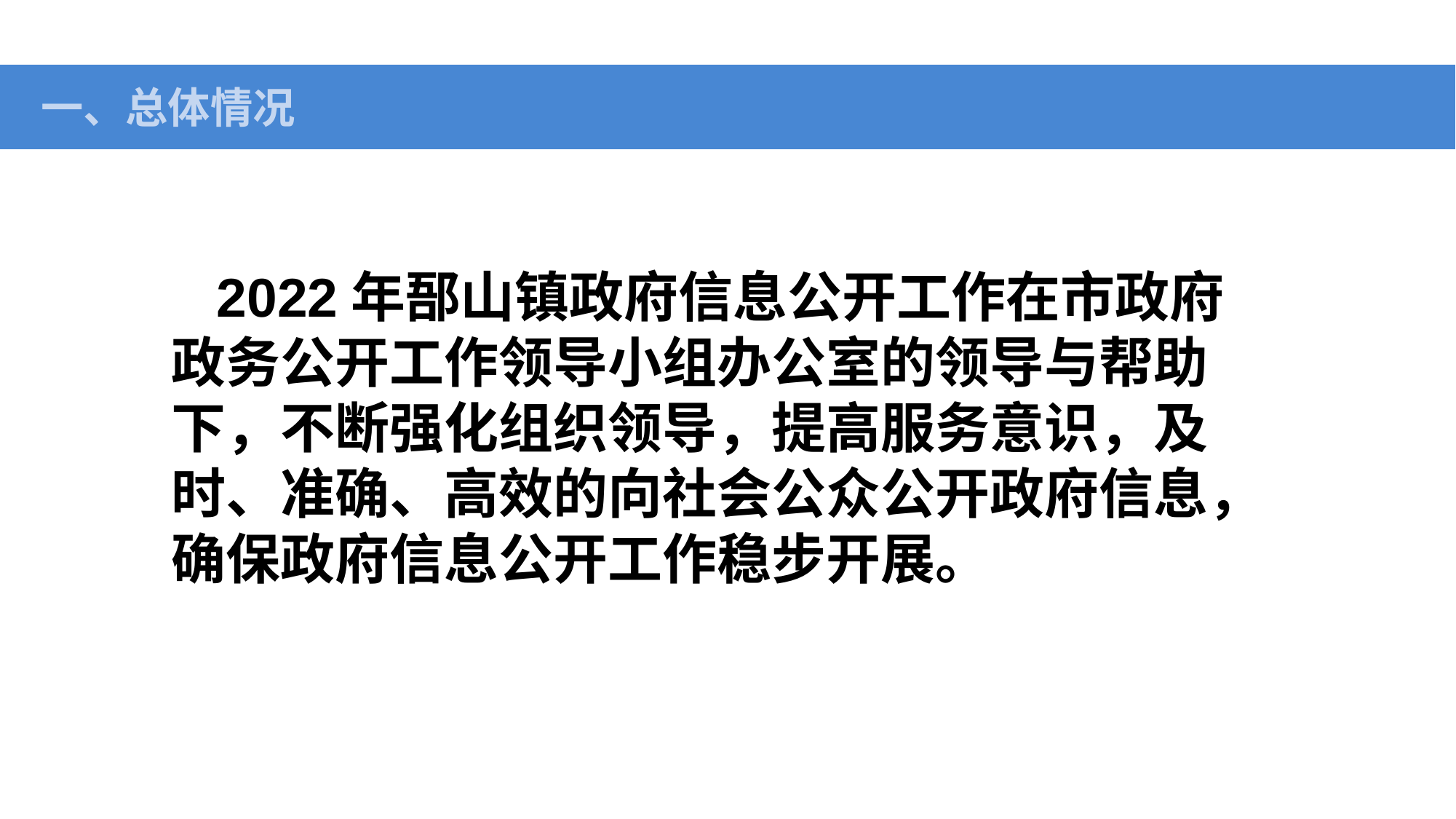

一、总体情况
   2022年郚山镇政府信息公开工作在市政府政务公开工作领导小组办公室的领导与帮助下，不断强化组织领导，提高服务意识，及时、准确、高效的向社会公众公开政府信息，确保政府信息公开工作稳步开展。